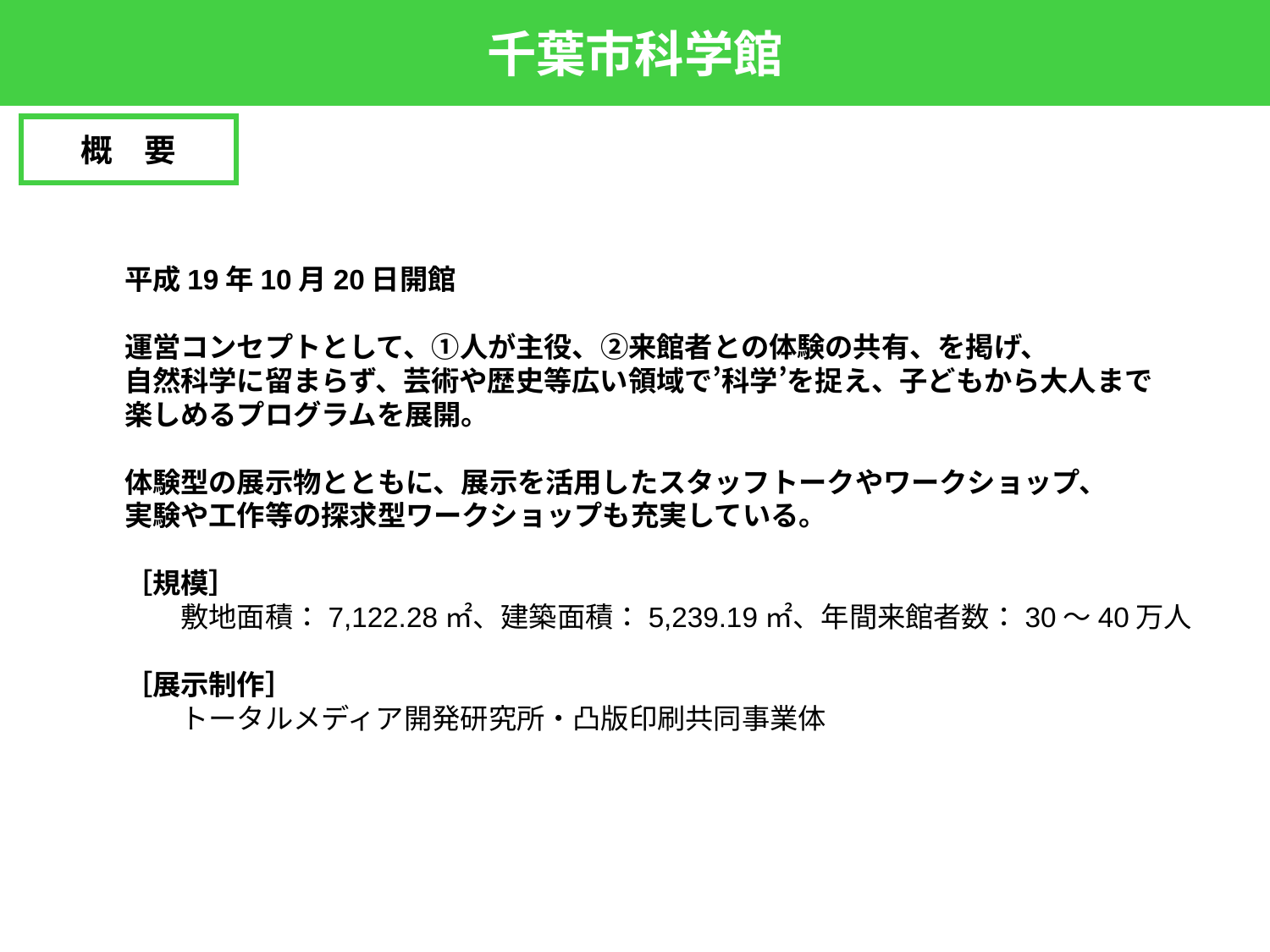

千葉市科学館
概　要
平成19年10月20日開館

運営コンセプトとして、①人が主役、②来館者との体験の共有、を掲げ、
自然科学に留まらず、芸術や歴史等広い領域で’科学’を捉え、子どもから大人まで
楽しめるプログラムを展開。

体験型の展示物とともに、展示を活用したスタッフトークやワークショップ、
実験や工作等の探求型ワークショップも充実している。

［規模］
　　敷地面積：7,122.28㎡、建築面積：5,239.19㎡、年間来館者数：30～40万人

［展示制作］
　　トータルメディア開発研究所・凸版印刷共同事業体